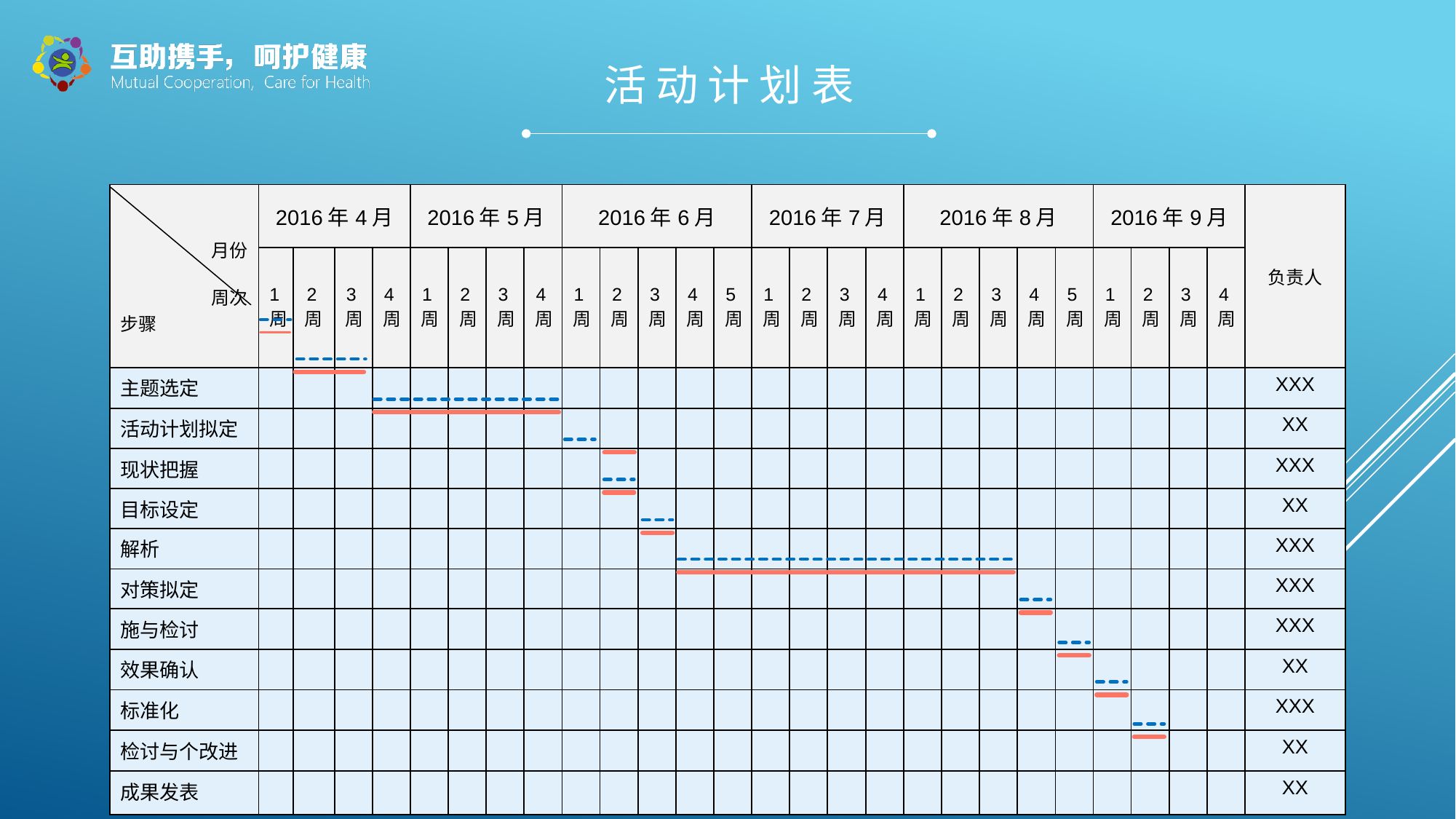

活 动 计 划 表
| 月份 周次 步骤 | 2016年4月 |  |  |  | 2016年5月 |  |  |  | 2016年6月 |  |  |  |  | 2016年7月 |  |  |  | 2016年8月 |  |  |  |  | 2016年9月 |  |  |  | 负责人 |
| --- | --- | --- | --- | --- | --- | --- | --- | --- | --- | --- | --- | --- | --- | --- | --- | --- | --- | --- | --- | --- | --- | --- | --- | --- | --- | --- | --- |
|  | 1周 | 2周 | 3周 | 4周 | 1周 | 2周 | 3周 | 4周 | 1周 | 2周 | 3周 | 4周 | 5周 | 1周 | 2周 | 3周 | 4周 | 1周 | 2周 | 3周 | 4周 | 5周 | 1周 | 2周 | 3周 | 4周 |  |
| 主题选定 |  |  |  |  |  |  |  |  |  |  |  |  |  |  |  |  |  |  |  |  |  |  |  |  |  |  | XXX |
| 活动计划拟定 |  |  |  |  |  |  |  |  |  |  |  |  |  |  |  |  |  |  |  |  |  |  |  |  |  |  | XX |
| 现状把握 |  |  |  |  |  |  |  |  |  |  |  |  |  |  |  |  |  |  |  |  |  |  |  |  |  |  | XXX |
| 目标设定 |  |  |  |  |  |  |  |  |  |  |  |  |  |  |  |  |  |  |  |  |  |  |  |  |  |  | XX |
| 解析 |  |  |  |  |  |  |  |  |  |  |  |  |  |  |  |  |  |  |  |  |  |  |  |  |  |  | XXX |
| 对策拟定 |  |  |  |  |  |  |  |  |  |  |  |  |  |  |  |  |  |  |  |  |  |  |  |  |  |  | XXX |
| 施与检讨 |  |  |  |  |  |  |  |  |  |  |  |  |  |  |  |  |  |  |  |  |  |  |  |  |  |  | XXX |
| 效果确认 |  |  |  |  |  |  |  |  |  |  |  |  |  |  |  |  |  |  |  |  |  |  |  |  |  |  | XX |
| 标准化 |  |  |  |  |  |  |  |  |  |  |  |  |  |  |  |  |  |  |  |  |  |  |  |  |  |  | XXX |
| 检讨与个改进 |  |  |  |  |  |  |  |  |  |  |  |  |  |  |  |  |  |  |  |  |  |  |  |  |  |  | XX |
| 成果发表 |  |  |  |  |  |  |  |  |  |  |  |  |  |  |  |  |  |  |  |  |  |  |  |  |  |  | XX |
.